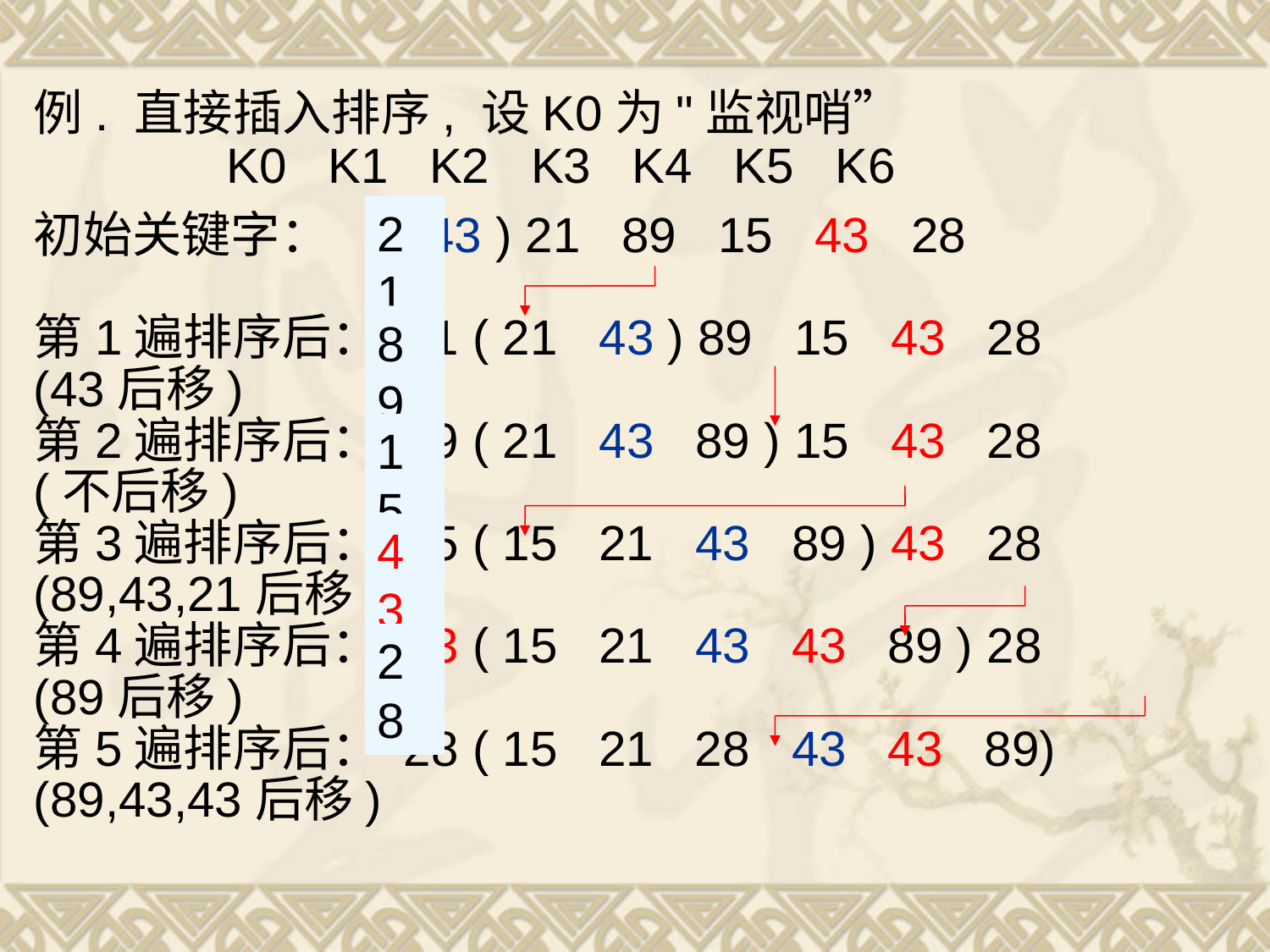

例. 直接插入排序, 设K0为"监视哨”
              K0   K1   K2   K3   K4   K5   K6

初始关键字：     ( 43 ) 21   89   15   43   28

第1遍排序后： 21 ( 21   43 ) 89   15   43   28
(43后移)
第2遍排序后： 89 ( 21   43   89 ) 15   43   28
(不后移)
第3遍排序后： 15 ( 15   21   43   89 ) 43   28
(89,43,21后移)
第4遍排序后： 43 ( 15   21   43   43   89 ) 28
(89后移)
第5遍排序后： 28 ( 15   21   28   43   43   89)
(89,43,43后移)
21

89

15

43

28